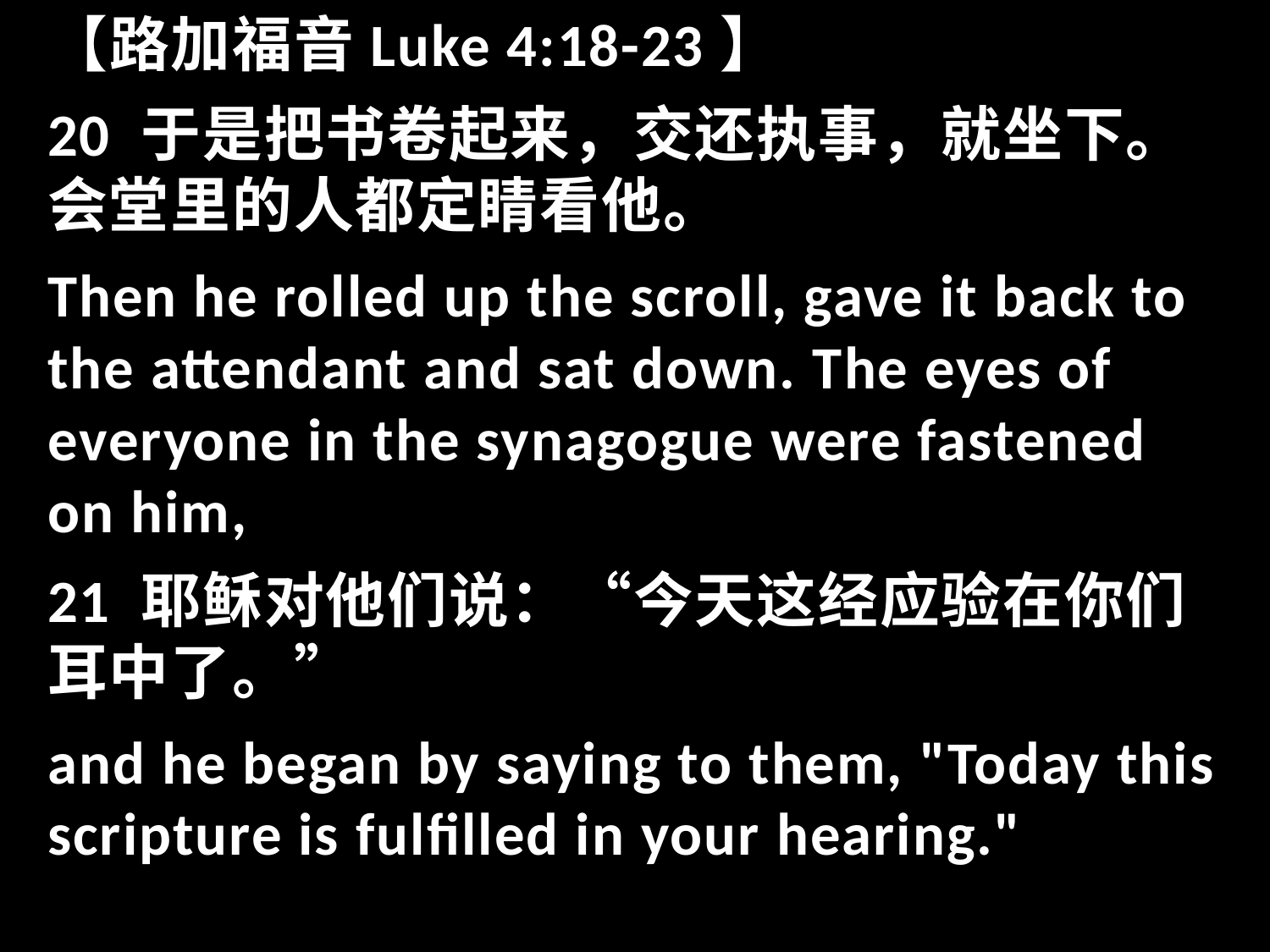

【路加福音Luke 4:18-23】
20 于是把书卷起来，交还执事，就坐下。会堂里的人都定睛看他。
Then he rolled up the scroll, gave it back to the attendant and sat down. The eyes of everyone in the synagogue were fastened on him,
21 耶稣对他们说：“今天这经应验在你们耳中了。”
and he began by saying to them, "Today this scripture is fulfilled in your hearing."